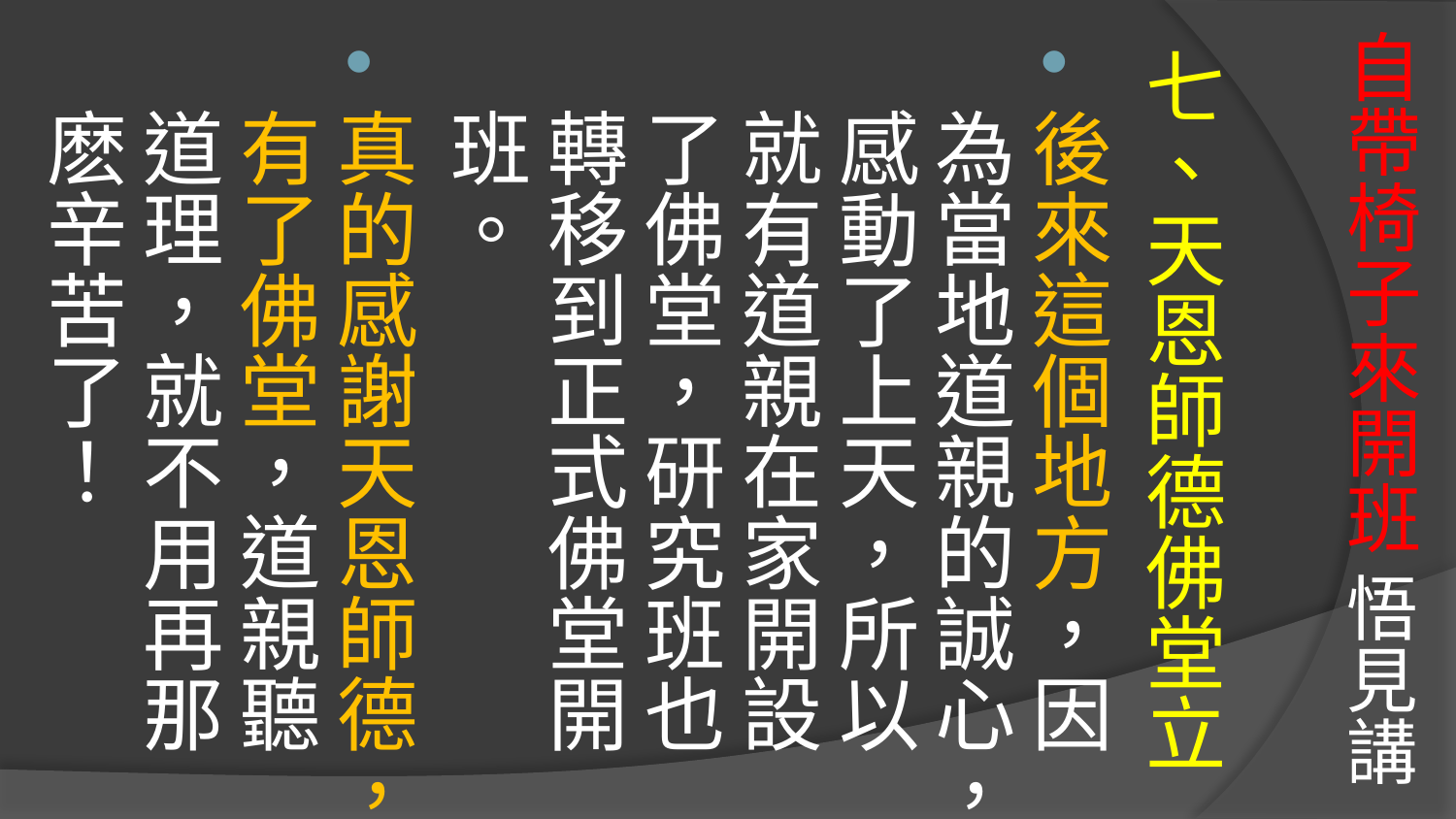

# 自帶椅子來開班 悟見講
七、天恩師德佛堂立
後來這個地方，因為當地道親的誠心，感動了上天，所以就有道親在家開設了佛堂，研究班也轉移到正式佛堂開班。
真的感謝天恩師德，有了佛堂，道親聽道理，就不用再那麽辛苦了！